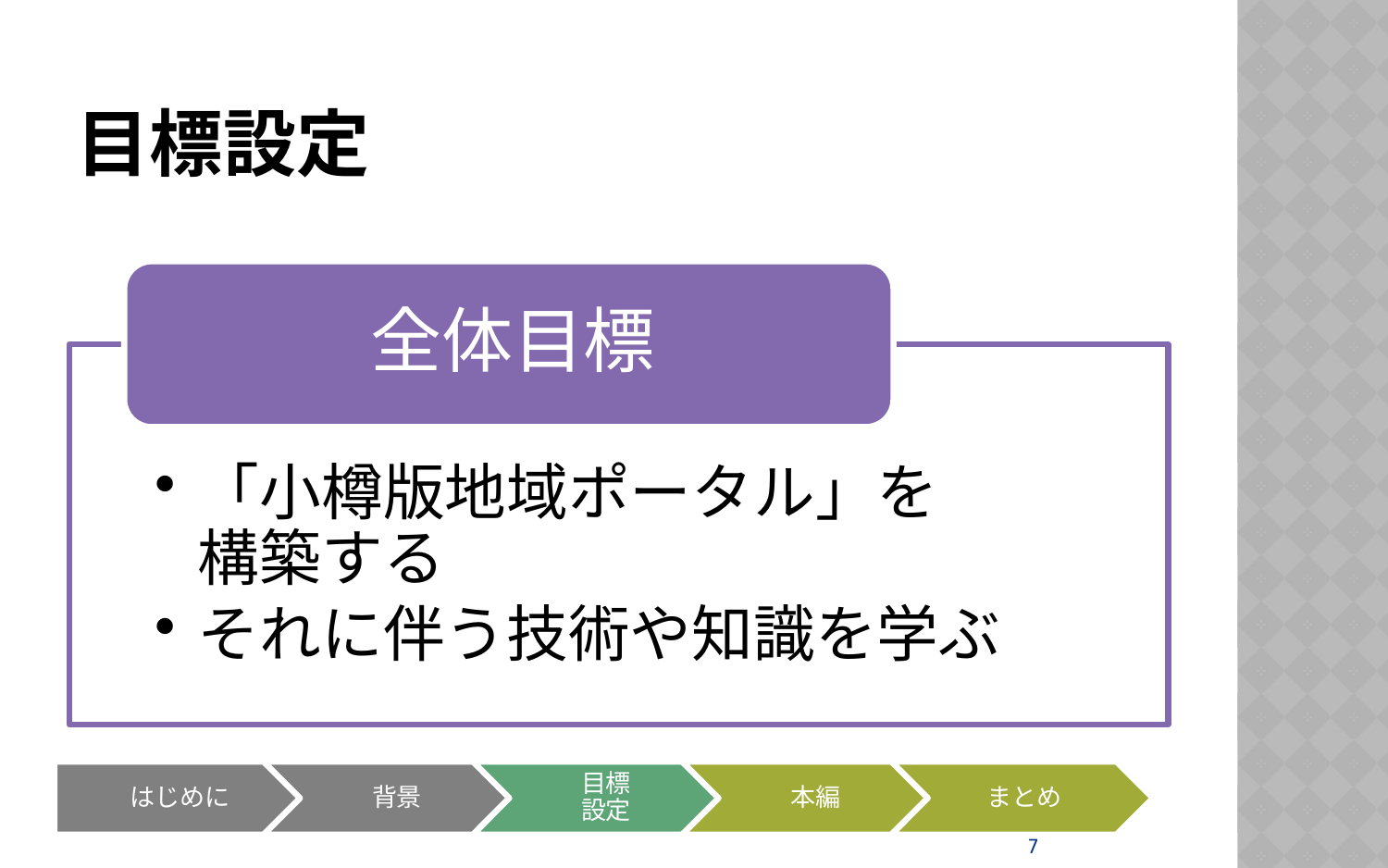

# 目標設定
「小樽版地域ポータル」を
構築する
それに伴う技術や知識を学ぶ
全体目標
はじめに
背景
目標
設定
本編
まとめ
7